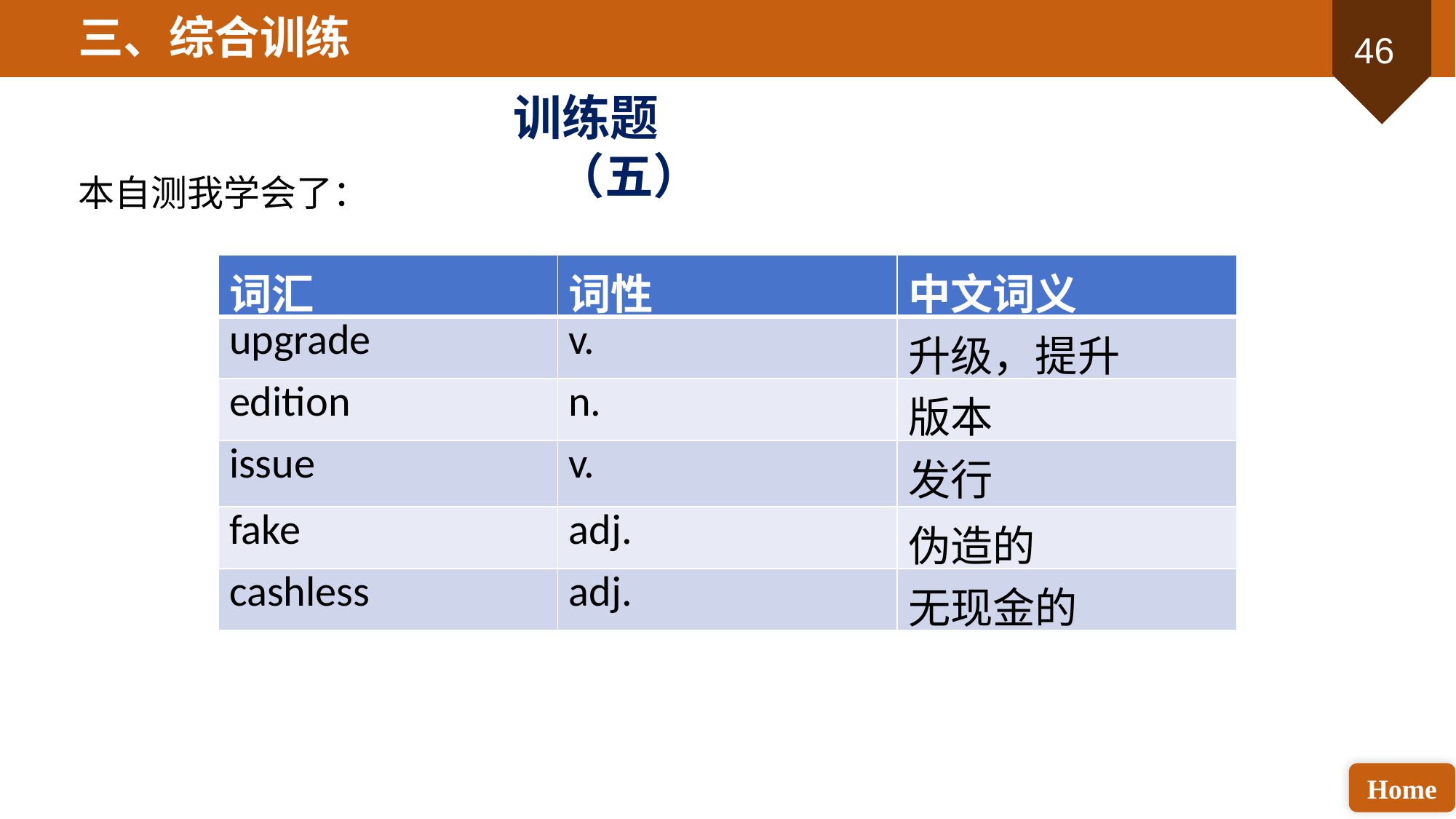

三、综合训练
训练题（五）
本自测我学会了：

| 词汇 | 词性 | 中文词义 |
| --- | --- | --- |
| upgrade | v. | 升级，提升 |
| edition | n. | 版本 |
| issue | v. | 发行 |
| fake | adj. | 伪造的 |
| cashless | adj. | 无现金的 |